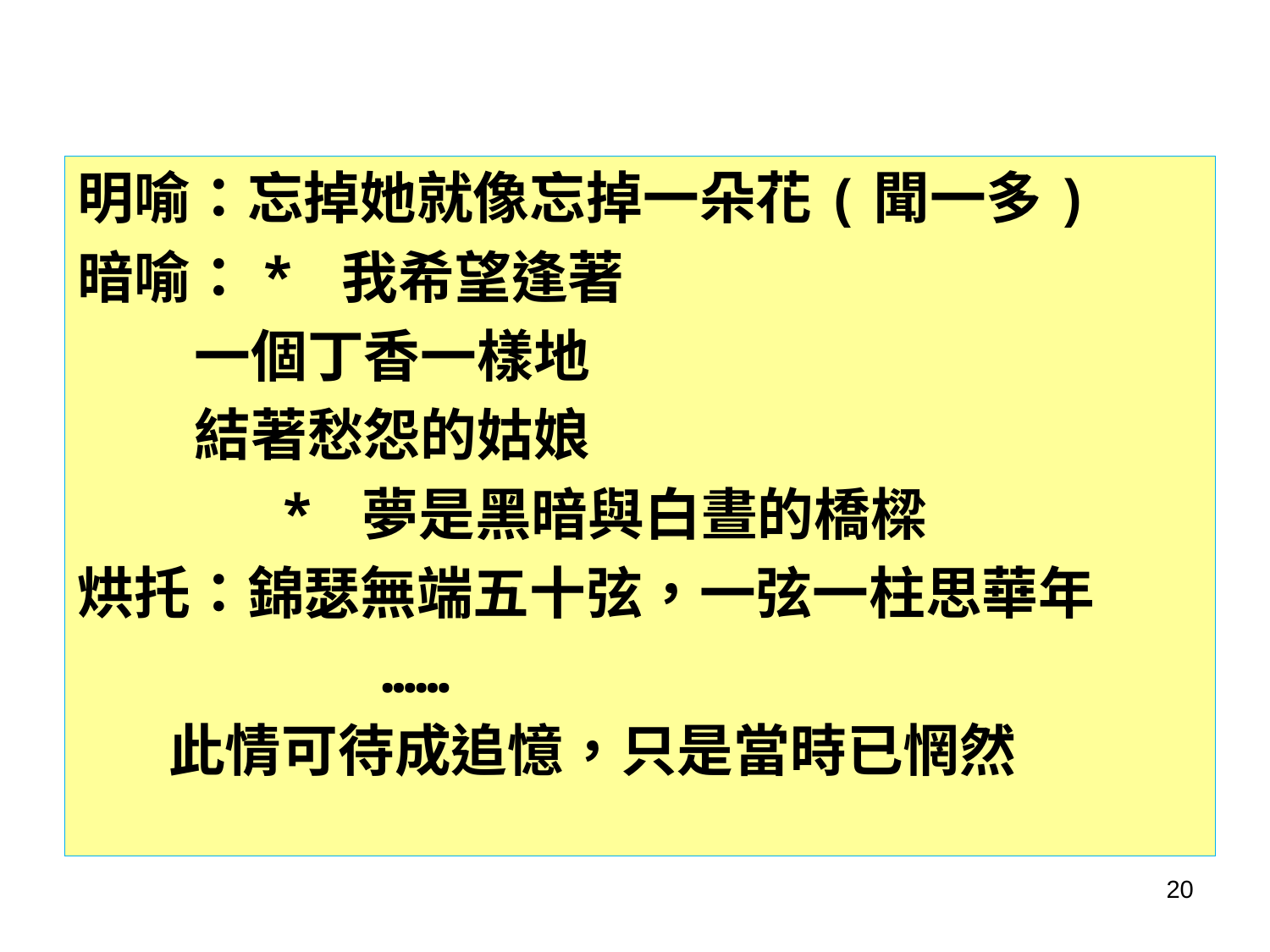

明喻：忘掉她就像忘掉一朵花(聞一多)
暗喻：* 我希望逢著
        一個丁香一樣地
        結著愁怨的姑娘
      * 夢是黑暗與白晝的橋樑
烘托：錦瑟無端五十弦，一弦一柱思華年
         ……
      此情可待成追憶，只是當時已惘然
20